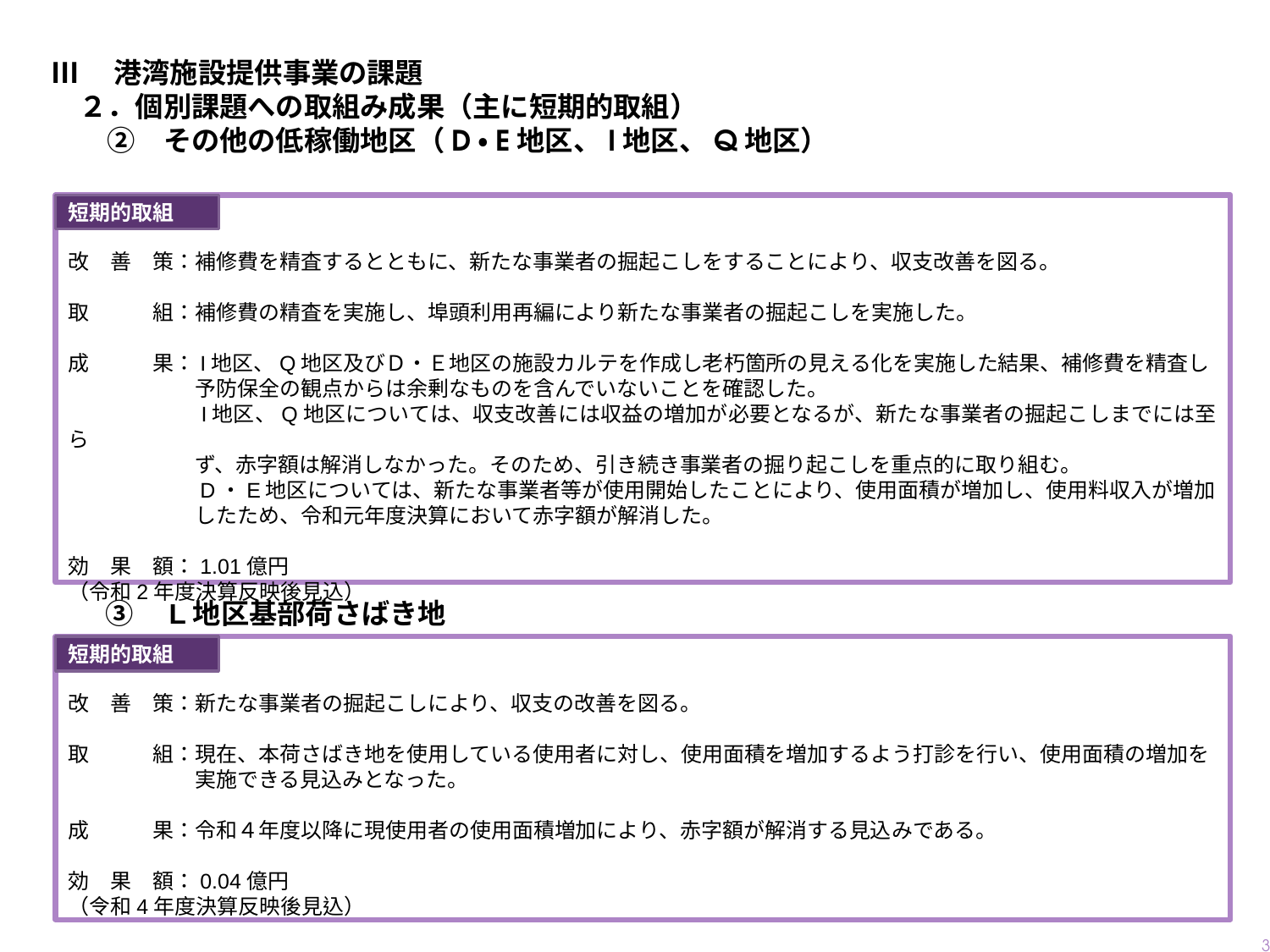

# Ⅲ　港湾施設提供事業の課題 　２．個別課題への取組み成果（主に短期的取組） 　　②　その他の低稼働地区（D・E地区、I地区、Q地区）

改　善　策：補修費を精査するとともに、新たな事業者の掘起こしをすることにより、収支改善を図る。

取　　　組：補修費の精査を実施し、埠頭利用再編により新たな事業者の掘起こしを実施した。

成　　　果：I地区、Q地区及びＤ・Ｅ地区の施設カルテを作成し老朽箇所の見える化を実施した結果、補修費を精査し
　　　　　　予防保全の観点からは余剰なものを含んでいないことを確認した。
　　　　　　I地区、Q地区については、収支改善には収益の増加が必要となるが、新たな事業者の掘起こしまでには至ら
　　　　　　ず、赤字額は解消しなかった。そのため、引き続き事業者の掘り起こしを重点的に取り組む。
　　　　　　D・E地区については、新たな事業者等が使用開始したことにより、使用面積が増加し、使用料収入が増加
　　　　　　したため、令和元年度決算において赤字額が解消した。

効　果　額：1.01億円
（令和2年度決算反映後見込）
短期的取組
　  ③　L地区基部荷さばき地

改　善　策：新たな事業者の掘起こしにより、収支の改善を図る。

取　　　組：現在、本荷さばき地を使用している使用者に対し、使用面積を増加するよう打診を行い、使用面積の増加を
　　　　　　実施できる見込みとなった。

成　　　果：令和４年度以降に現使用者の使用面積増加により、赤字額が解消する見込みである。

効　果　額：0.04億円
（令和4年度決算反映後見込）
短期的取組
3